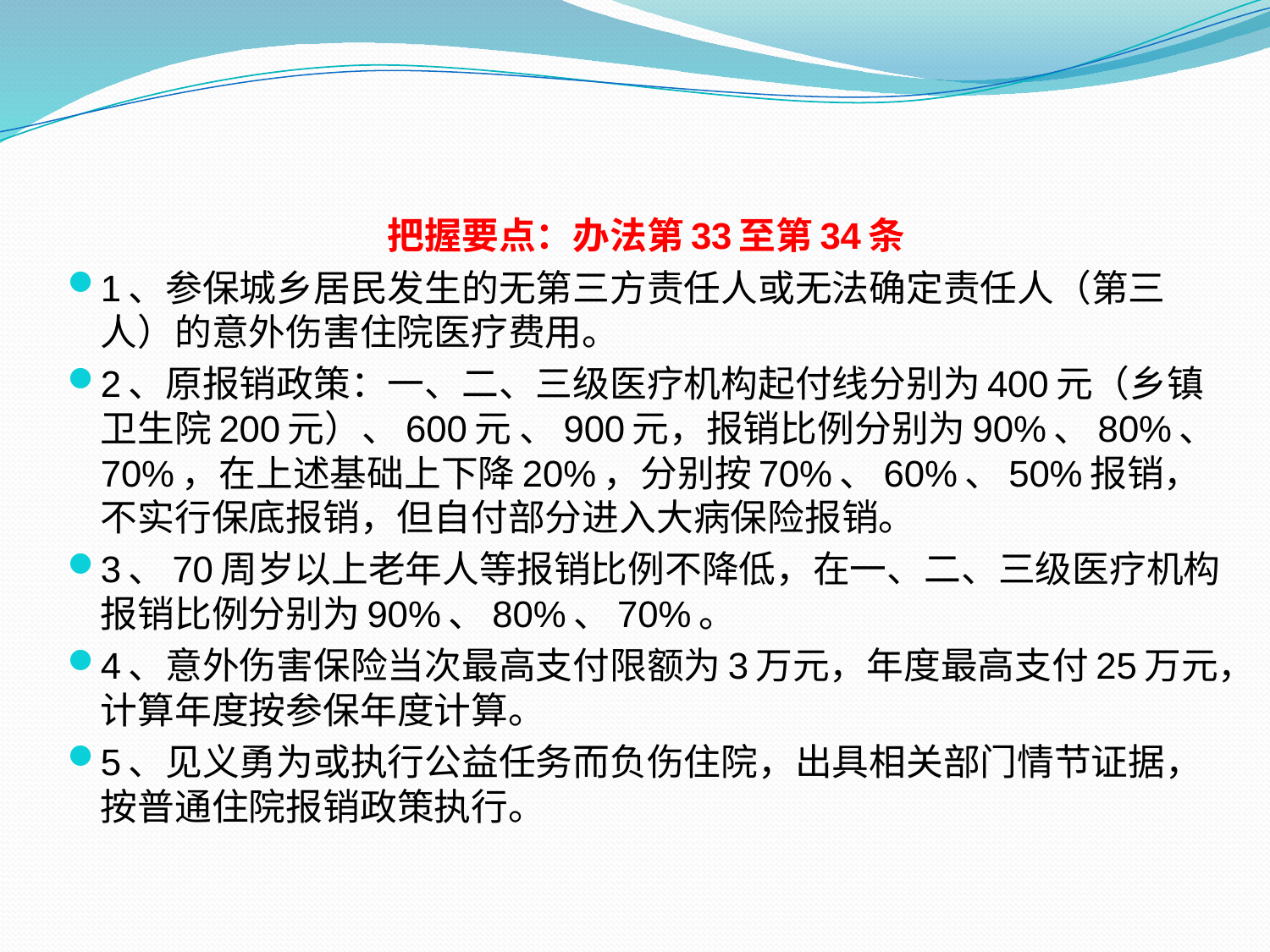

#
把握要点：办法第33至第34条
1、参保城乡居民发生的无第三方责任人或无法确定责任人（第三人）的意外伤害住院医疗费用。
2、原报销政策：一、二、三级医疗机构起付线分别为400元（乡镇卫生院200元）、600元 、900元，报销比例分别为90%、80%、70%，在上述基础上下降20%，分别按70%、60%、50%报销，不实行保底报销，但自付部分进入大病保险报销。
3、70周岁以上老年人等报销比例不降低，在一、二、三级医疗机构报销比例分别为90%、80%、70%。
4、意外伤害保险当次最高支付限额为3万元，年度最高支付25万元，计算年度按参保年度计算。
5、见义勇为或执行公益任务而负伤住院，出具相关部门情节证据，按普通住院报销政策执行。